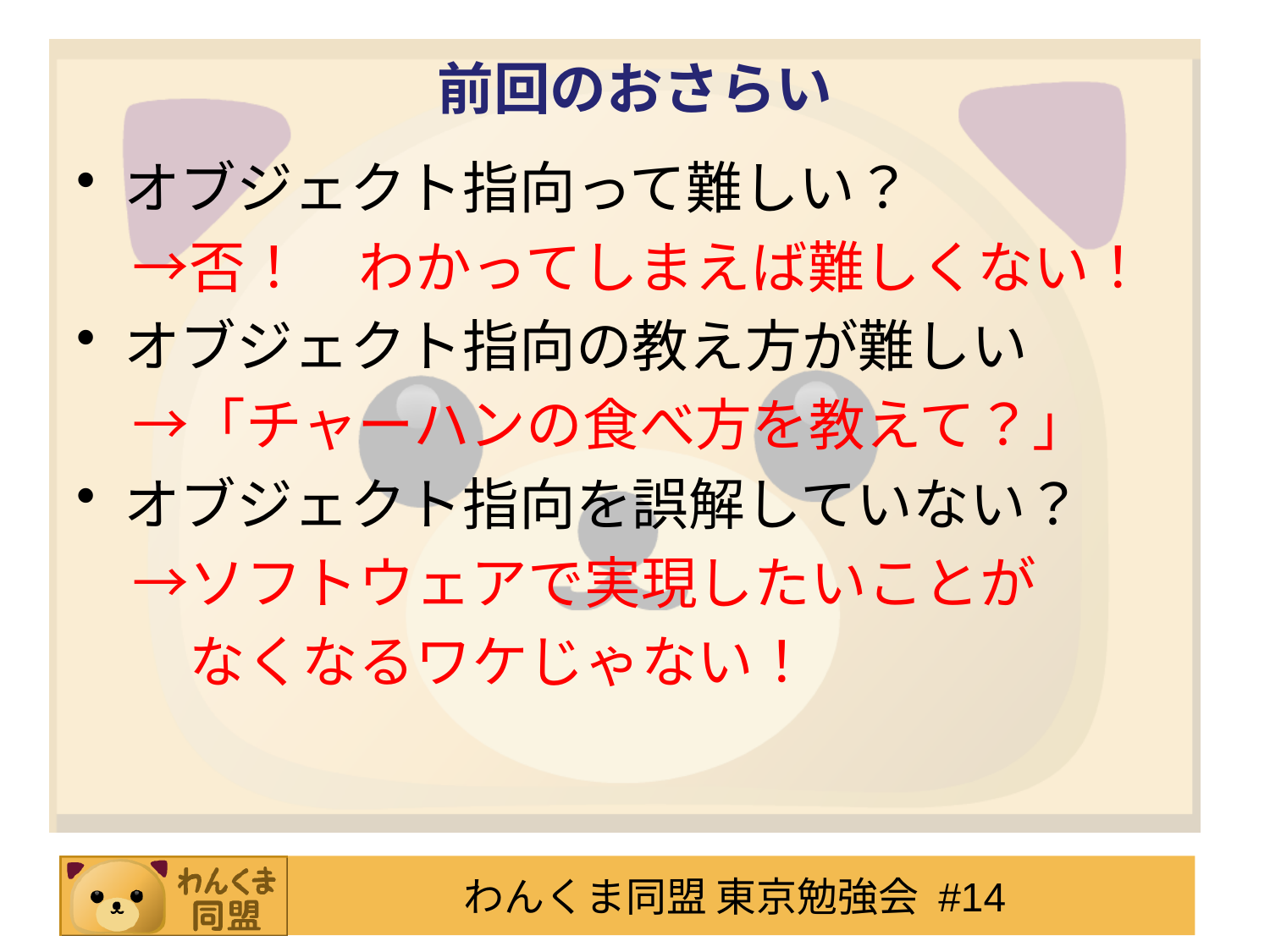

# 前回のおさらい
オブジェクト指向って難しい？
　→否！　わかってしまえば難しくない！
オブジェクト指向の教え方が難しい
　→「チャーハンの食べ方を教えて？」
オブジェクト指向を誤解していない？
　→ソフトウェアで実現したいことが
　　なくなるワケじゃない！